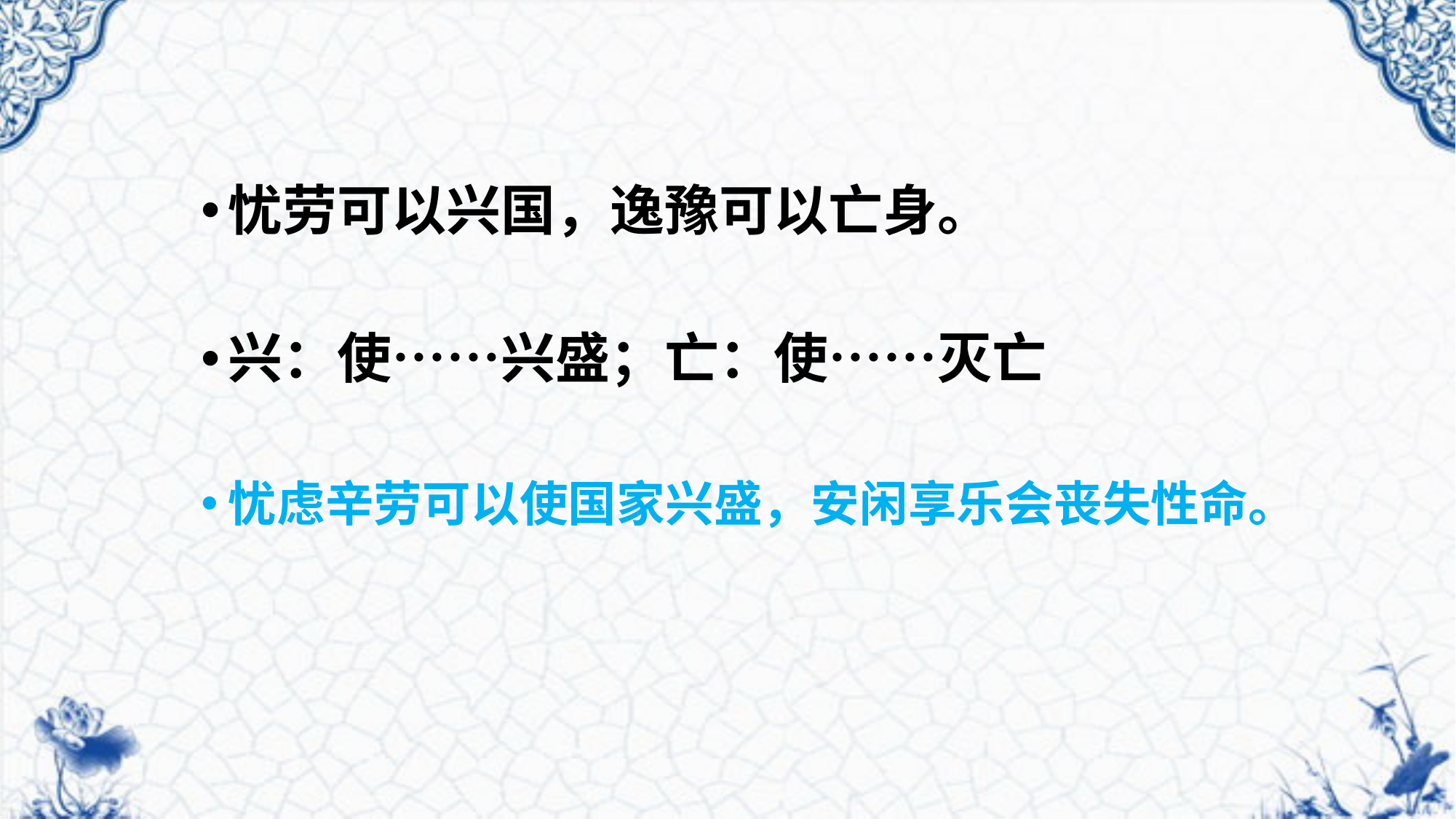

忧劳可以兴国，逸豫可以亡身。

兴：使……兴盛；亡：使……灭亡

忧虑辛劳可以使国家兴盛，安闲享乐会丧失性命。